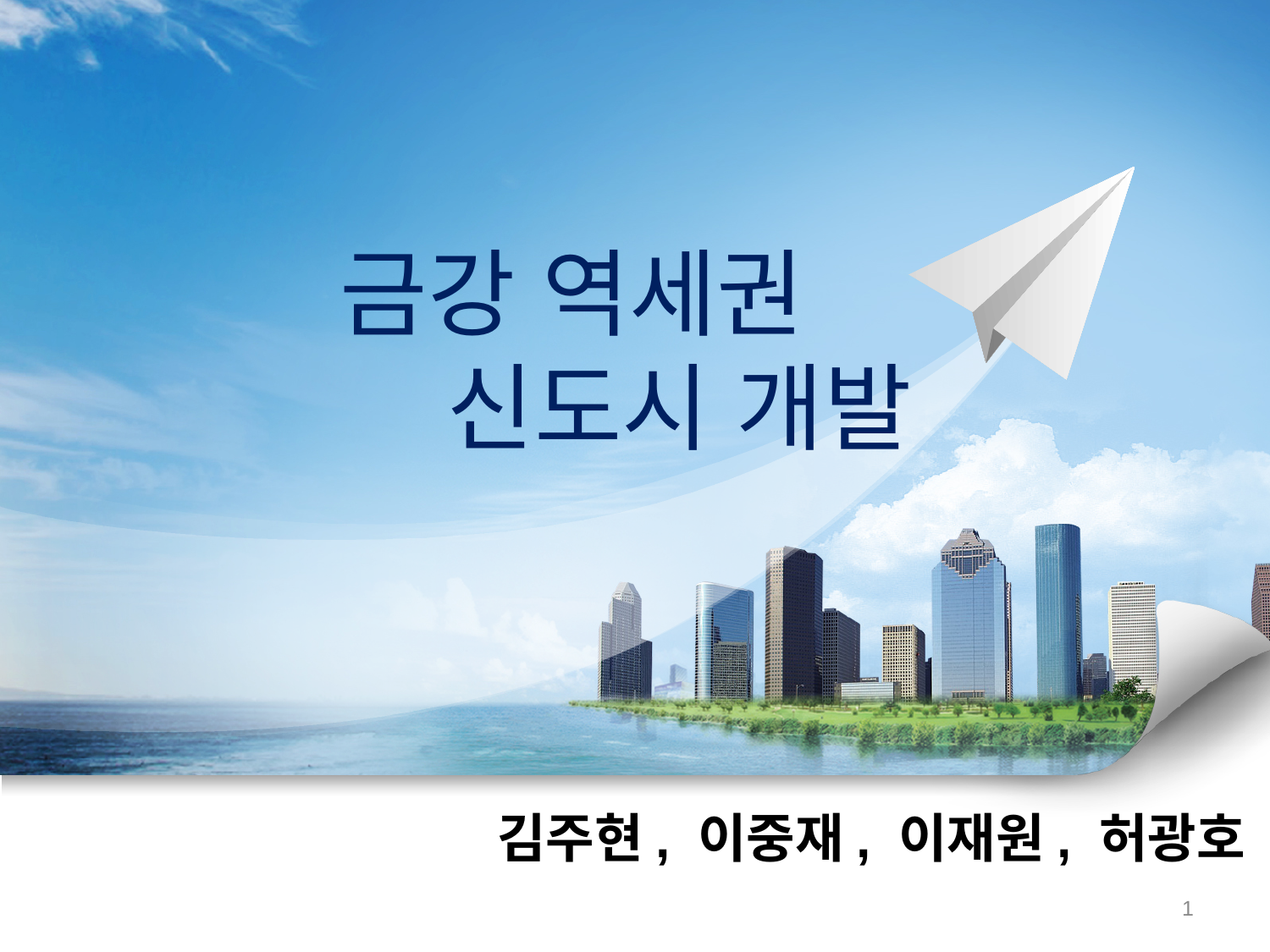

# 금강 역세권 신도시 개발
김주현, 이중재, 이재원, 허광호
1